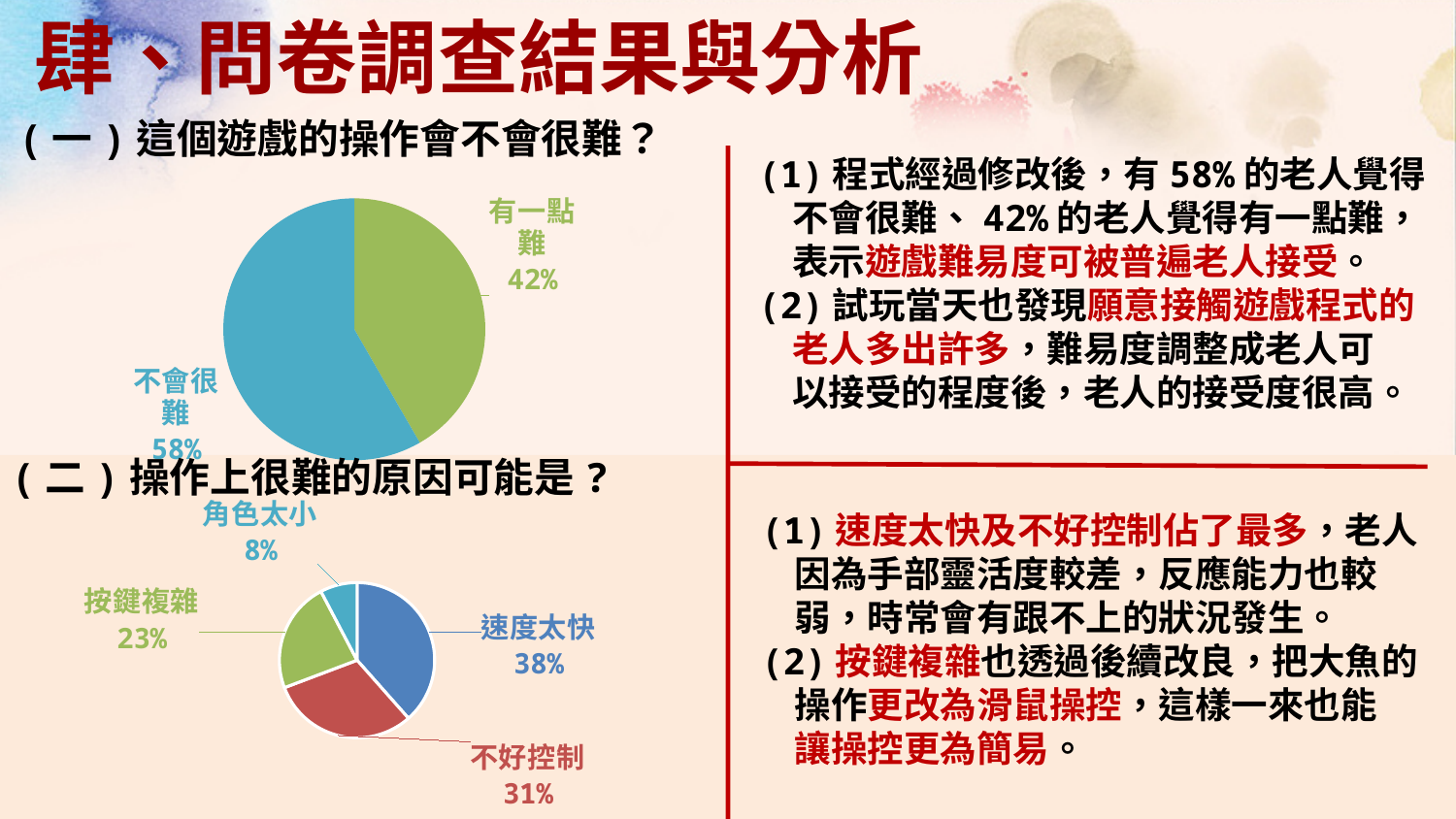

肆、問卷調查結果與分析
(一)這個遊戲的操作會不會很難？
(1)程式經過修改後，有58%的老人覺得
   不會很難、42%的老人覺得有一點難，
   表示遊戲難易度可被普遍老人接受。
(2)試玩當天也發現願意接觸遊戲程式的
   老人多出許多，難易度調整成老人可
   以接受的程度後，老人的接受度很高。

### Chart

| Category |  |
|---|---|
| 非常難 | 0.0 |
| 有一點難 | 5.0 |
| 不會很難 | 7.0 |
(二)操作上很難的原因可能是?

### Chart

| Category |  |
|---|---|
| 速度太快 | 5.0 |
| 不好控制 | 4.0 |
| 按鍵複雜 | 3.0 |
| 顏色重疊 | 0.0 |
| 角色太小 | 1.0 |
(1)速度太快及不好控制佔了最多，老人
   因為手部靈活度較差，反應能力也較
   弱，時常會有跟不上的狀況發生。
(2)按鍵複雜也透過後續改良，把大魚的
   操作更改為滑鼠操控，這樣一來也能
   讓操控更為簡易。